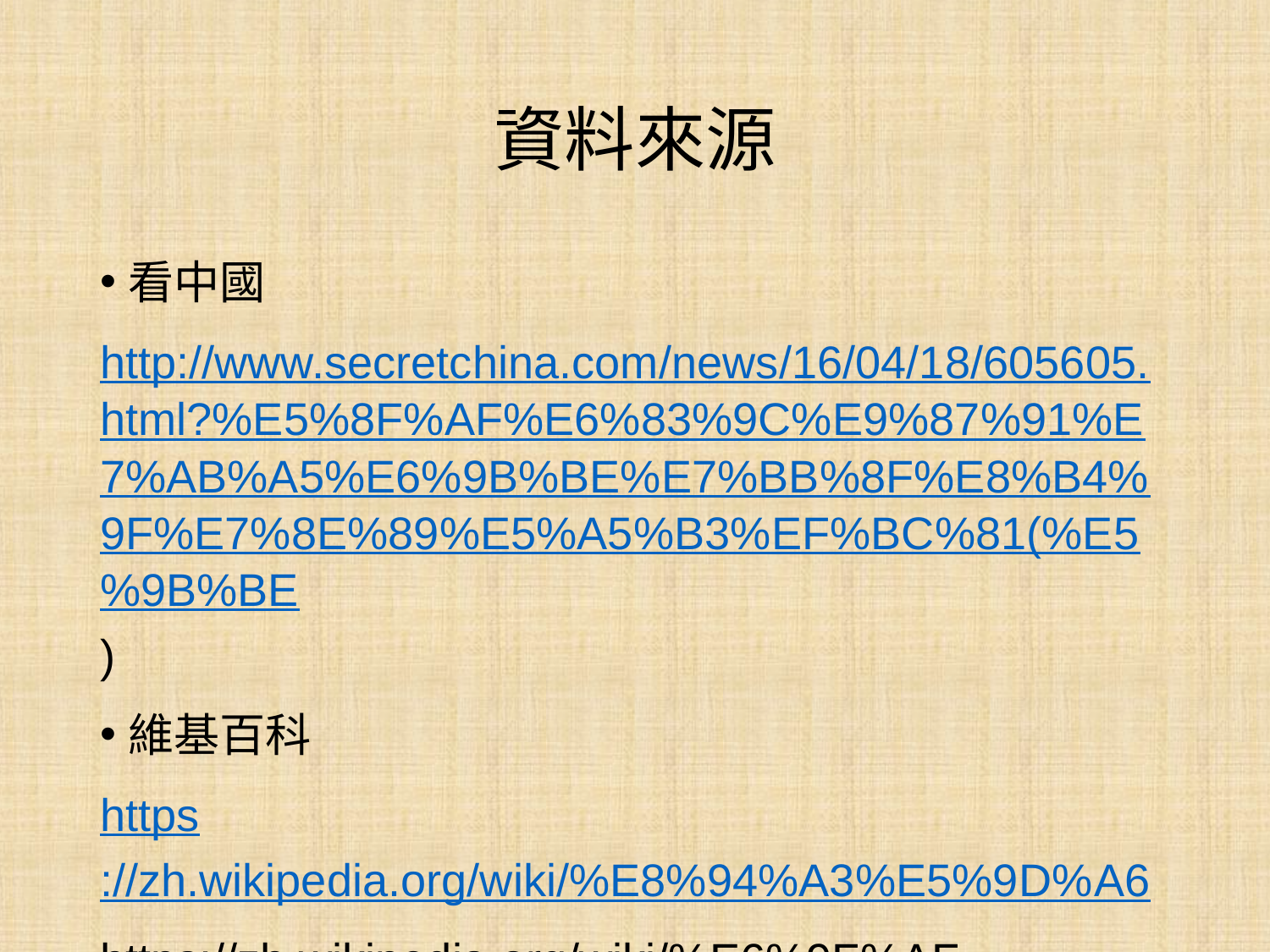

# 資料來源
看中國
http://www.secretchina.com/news/16/04/18/605605.html?%E5%8F%AF%E6%83%9C%E9%87%91%E7%AB%A5%E6%9B%BE%E7%BB%8F%E8%B4%9F%E7%8E%89%E5%A5%B3%EF%BC%81(%E5%9B%BE)
維基百科
https://zh.wikipedia.org/wiki/%E8%94%A3%E5%9D%A6
https://zh.wikipedia.org/wiki/%E6%9F%AF%E8%A3%95%E6%A3%BB